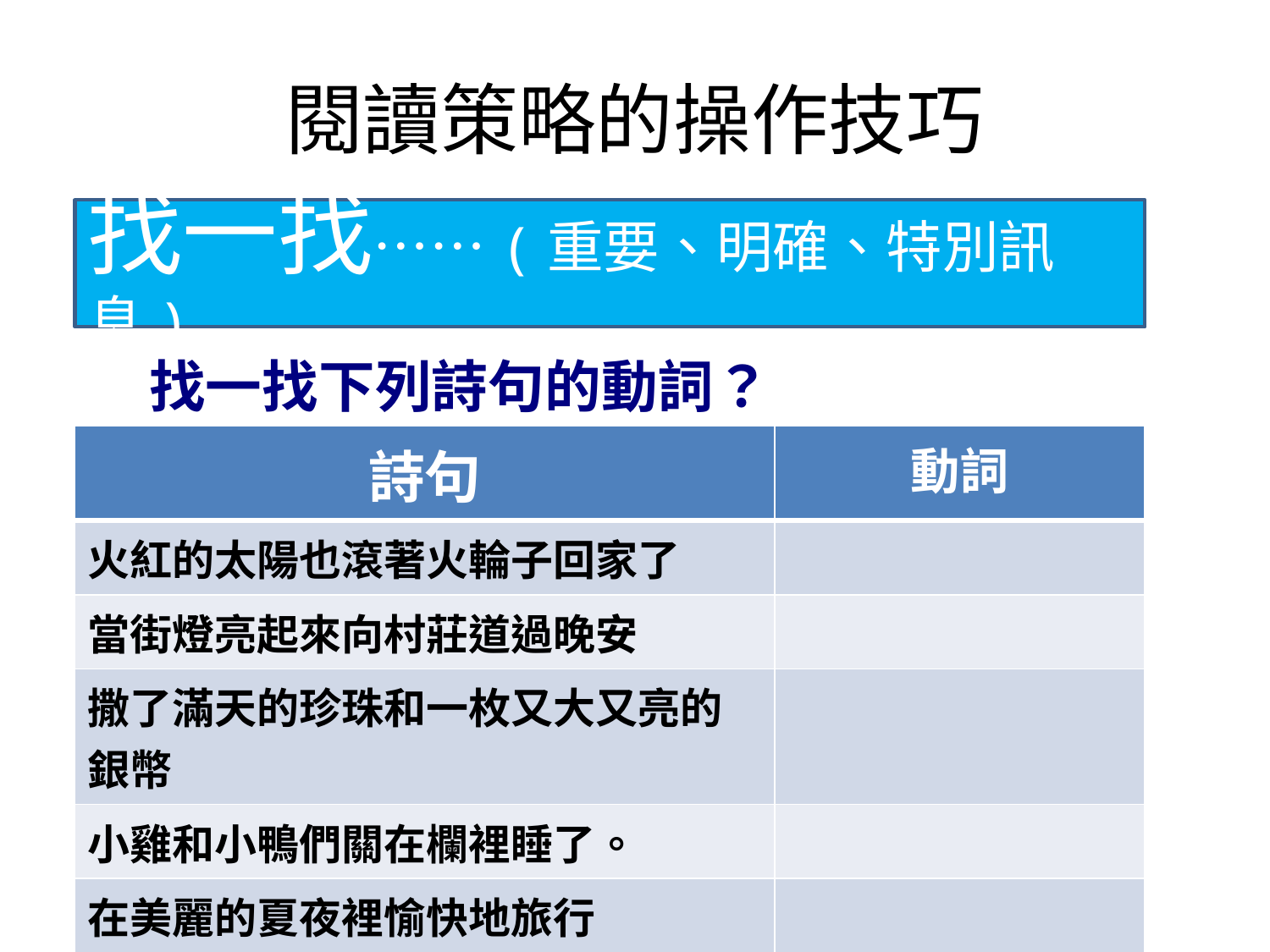

# 閱讀策略的操作技巧
找一找……(重要、明確、特別訊息)
    找一找下列詩句的動詞？
| 詩句 | 動詞 |
| --- | --- |
| 火紅的太陽也滾著火輪子回家了 |  |
| 當街燈亮起來向村莊道過晚安 |  |
| 撒了滿天的珍珠和一枚又大又亮的銀幣 |  |
| 小雞和小鴨們關在欄裡睡了。 |  |
| 在美麗的夏夜裡愉快地旅行 |  |
|  |
| --- |